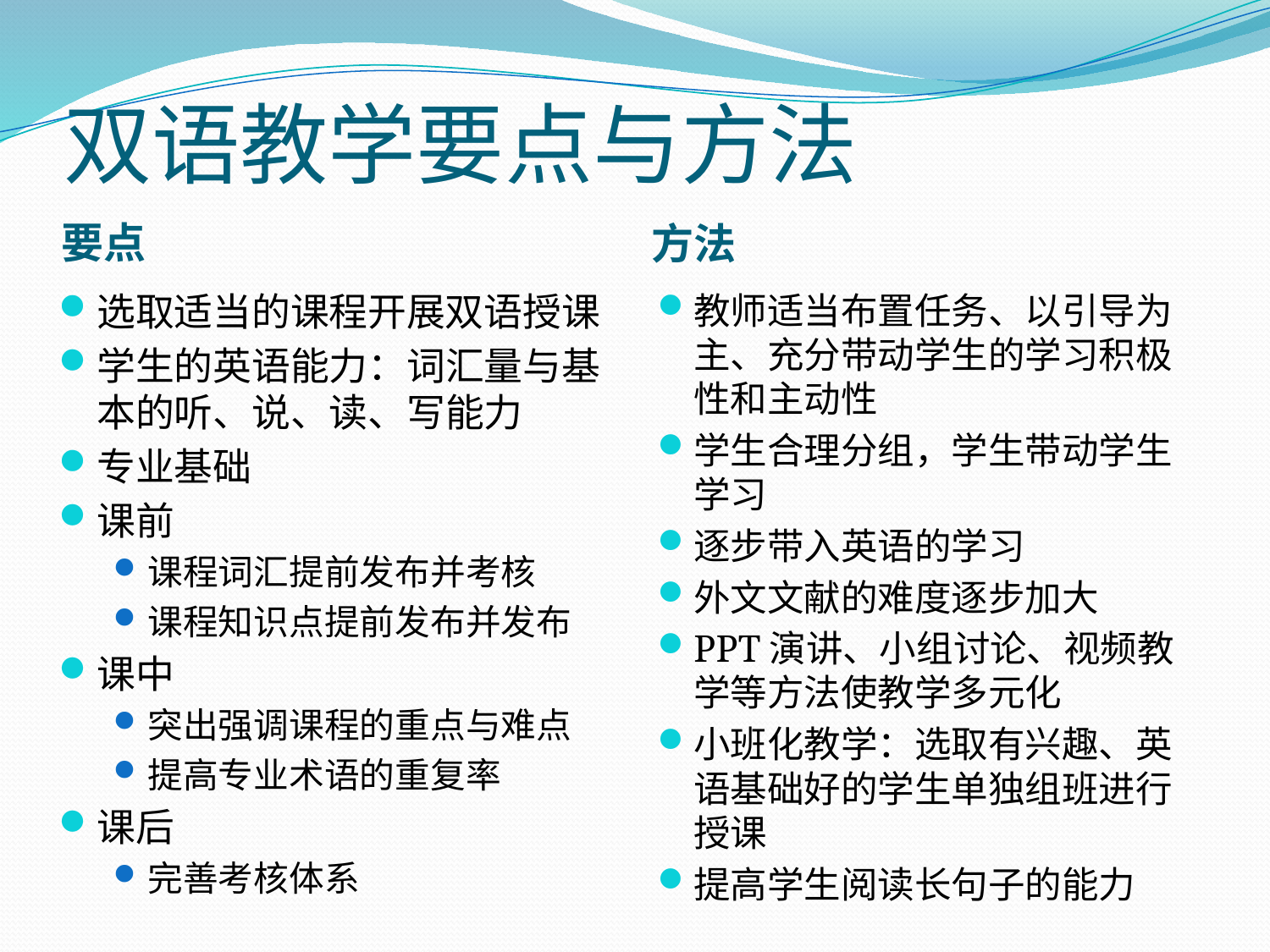

# 双语教学要点与方法
要点
方法
选取适当的课程开展双语授课
学生的英语能力：词汇量与基本的听、说、读、写能力
专业基础
课前
课程词汇提前发布并考核
课程知识点提前发布并发布
课中
突出强调课程的重点与难点
提高专业术语的重复率
课后
完善考核体系

教师适当布置任务、以引导为主、充分带动学生的学习积极性和主动性
学生合理分组，学生带动学生学习
逐步带入英语的学习
外文文献的难度逐步加大
PPT演讲、小组讨论、视频教学等方法使教学多元化
小班化教学：选取有兴趣、英语基础好的学生单独组班进行授课
提高学生阅读长句子的能力